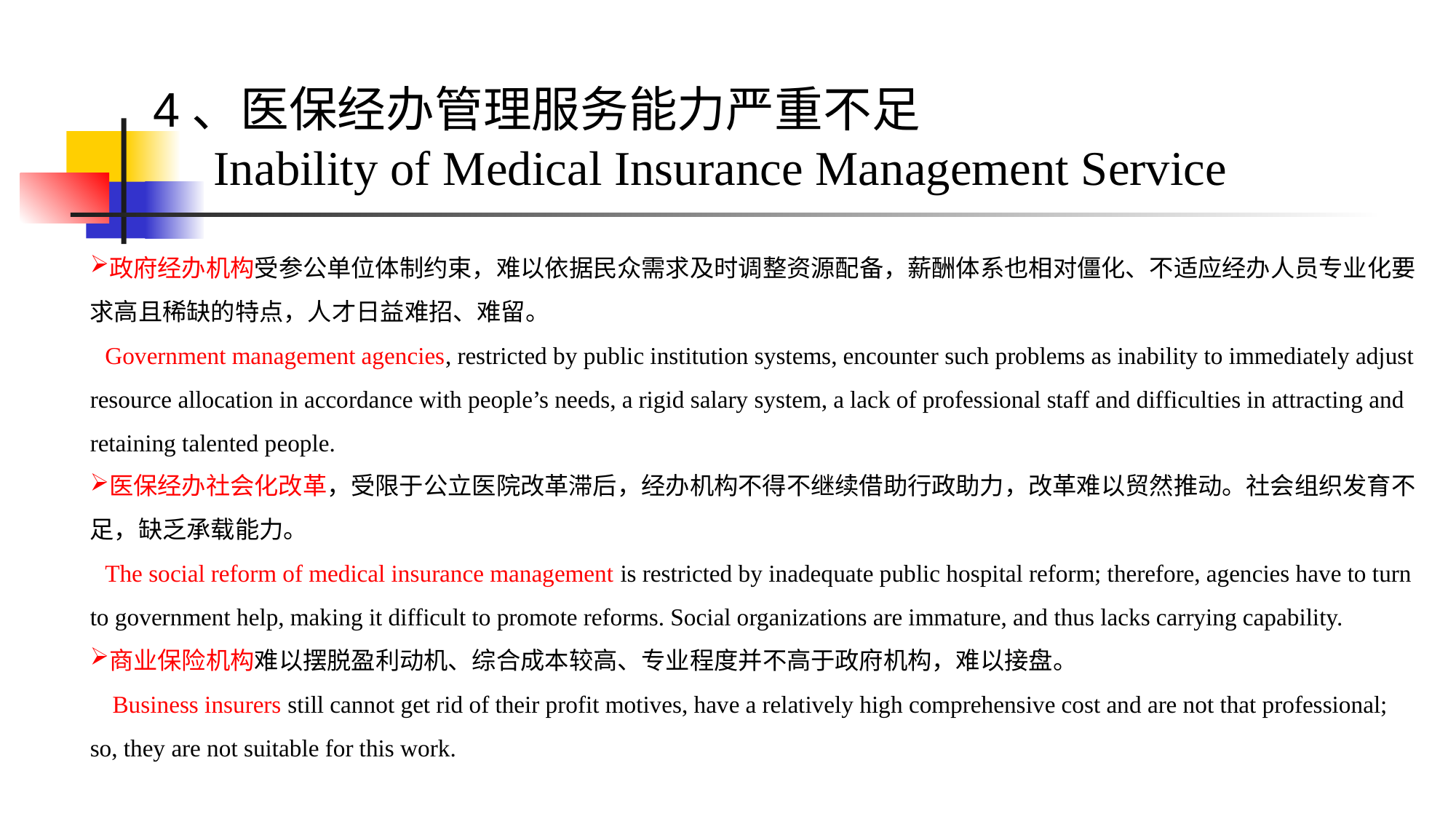

#
4、医保经办管理服务能力严重不足
    Inability of Medical Insurance Management Service

政府经办机构受参公单位体制约束，难以依据民众需求及时调整资源配备，薪酬体系也相对僵化、不适应经办人员专业化要求高且稀缺的特点，人才日益难招、难留。
  Government management agencies, restricted by public institution systems, encounter such problems as inability to immediately adjust resource allocation in accordance with people’s needs, a rigid salary system, a lack of professional staff and difficulties in attracting and retaining talented people.
医保经办社会化改革，受限于公立医院改革滞后，经办机构不得不继续借助行政助力，改革难以贸然推动。社会组织发育不足，缺乏承载能力。
  The social reform of medical insurance management is restricted by inadequate public hospital reform; therefore, agencies have to turn to government help, making it difficult to promote reforms. Social organizations are immature, and thus lacks carrying capability.
商业保险机构难以摆脱盈利动机、综合成本较高、专业程度并不高于政府机构，难以接盘。
   Business insurers still cannot get rid of their profit motives, have a relatively high comprehensive cost and are not that professional; so, they are not suitable for this work.